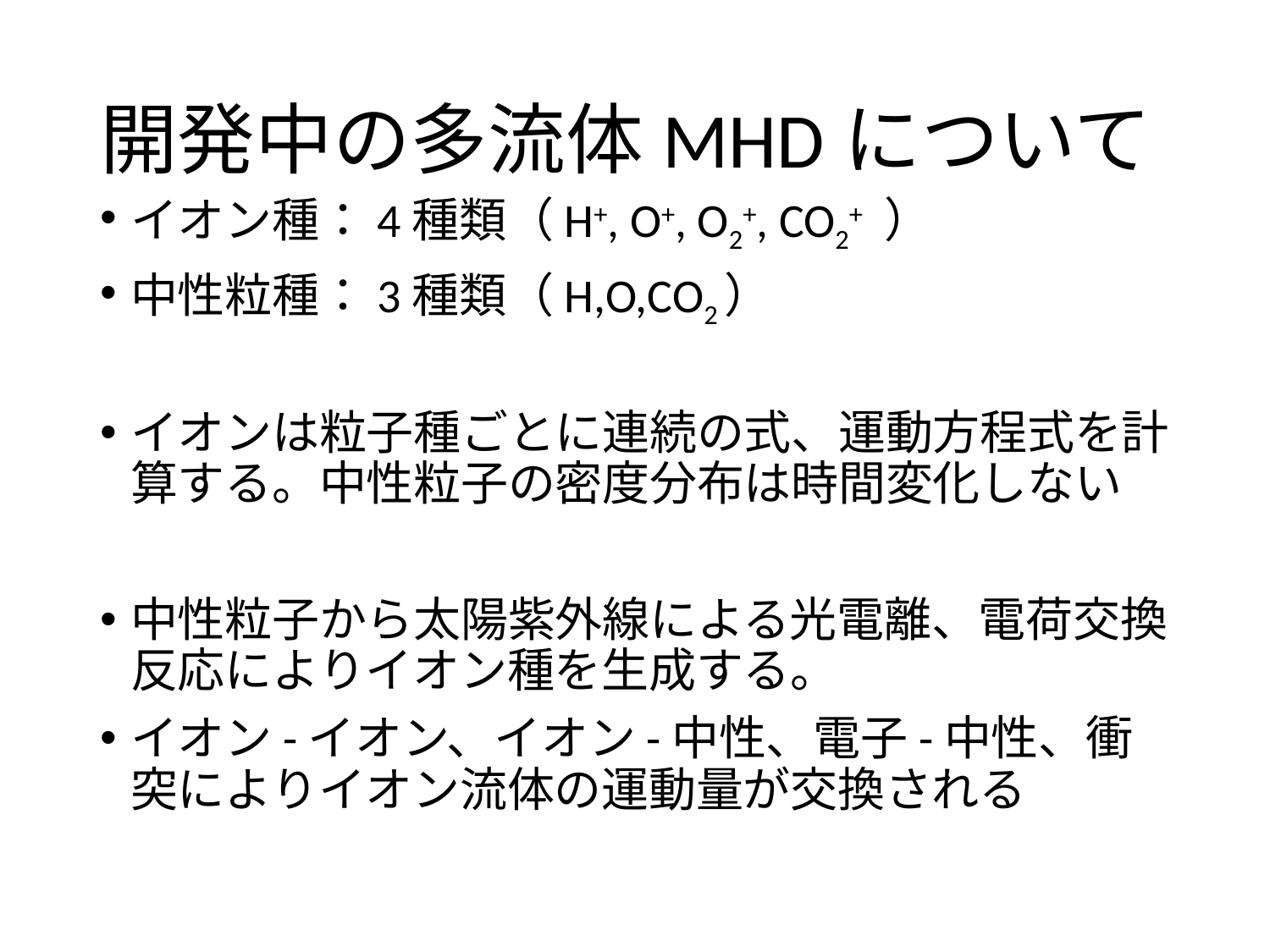

# 開発中の多流体MHDについて
イオン種：4種類（H+, O+, O2+, CO2+ ）
中性粒種：3種類（H,O,CO2）

イオンは粒子種ごとに連続の式、運動方程式を計算する。中性粒子の密度分布は時間変化しない

中性粒子から太陽紫外線による光電離、電荷交換反応によりイオン種を生成する。
イオン-イオン、イオン-中性、電子-中性、衝突によりイオン流体の運動量が交換される